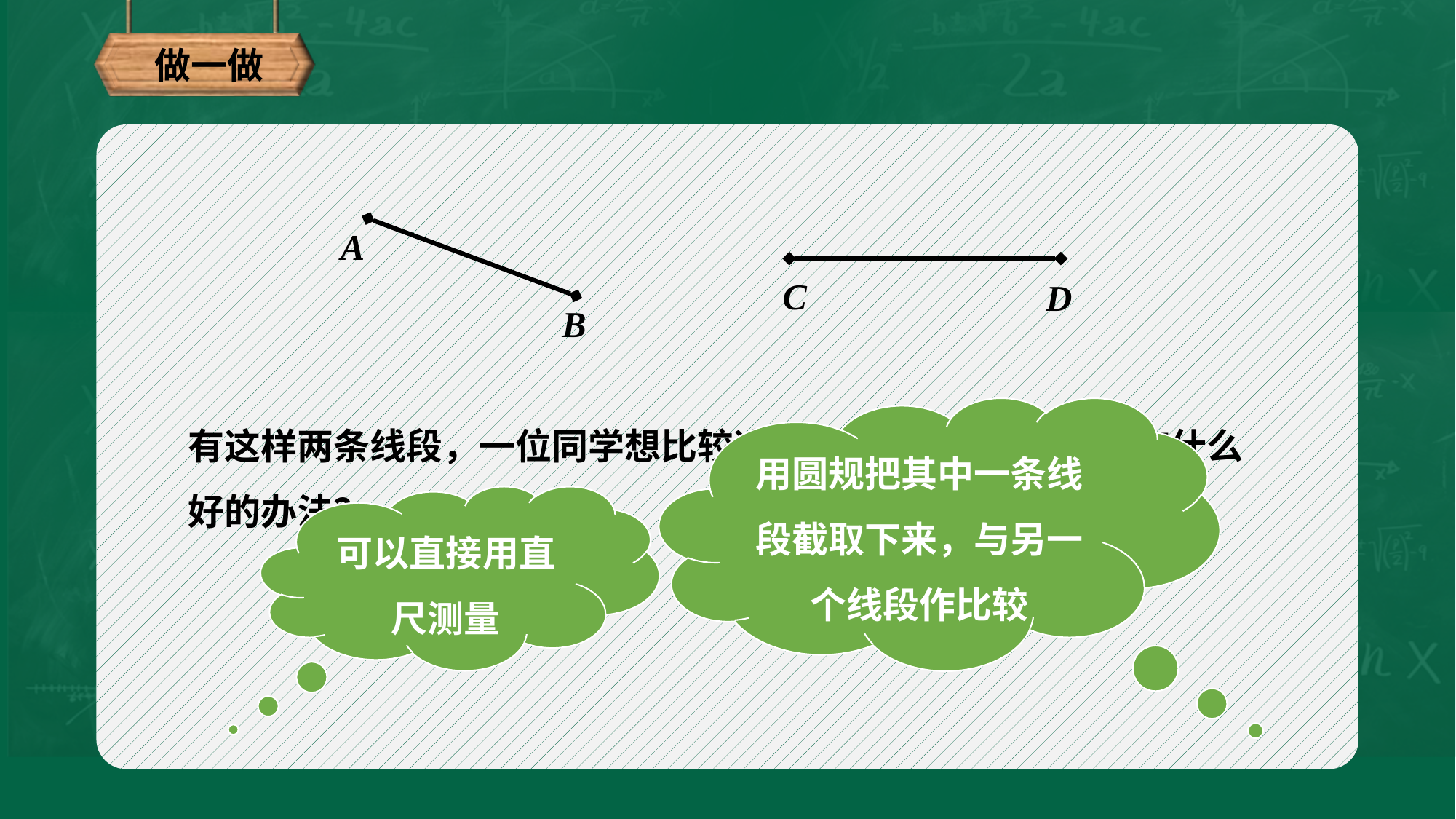

做一做
A
C
D
B
有这样两条线段，一位同学想比较这两个线段谁长谁短，你有什么好的办法？
用圆规把其中一条线段截取下来，与另一个线段作比较
可以直接用直尺测量